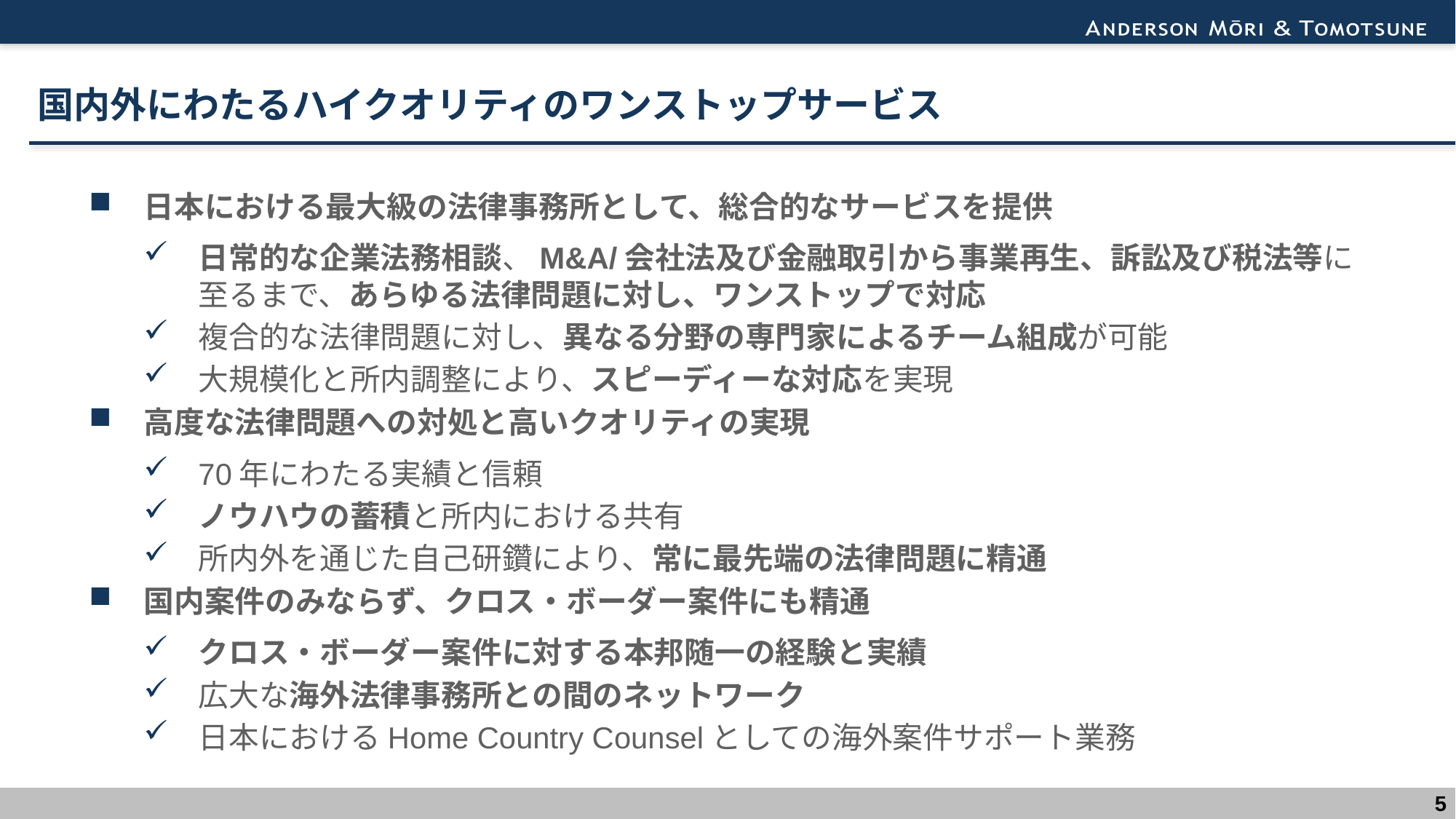

# 国内外にわたるハイクオリティのワンストップサービス
日本における最大級の法律事務所として、総合的なサービスを提供
日常的な企業法務相談、M&A/会社法及び金融取引から事業再生、訴訟及び税法等に至るまで、あらゆる法律問題に対し、ワンストップで対応
複合的な法律問題に対し、異なる分野の専門家によるチーム組成が可能
大規模化と所内調整により、スピーディーな対応を実現
高度な法律問題への対処と高いクオリティの実現
70年にわたる実績と信頼
ノウハウの蓄積と所内における共有
所内外を通じた自己研鑽により、常に最先端の法律問題に精通
国内案件のみならず、クロス・ボーダー案件にも精通
クロス・ボーダー案件に対する本邦随一の経験と実績
広大な海外法律事務所との間のネットワーク
日本におけるHome Country Counselとしての海外案件サポート業務
5